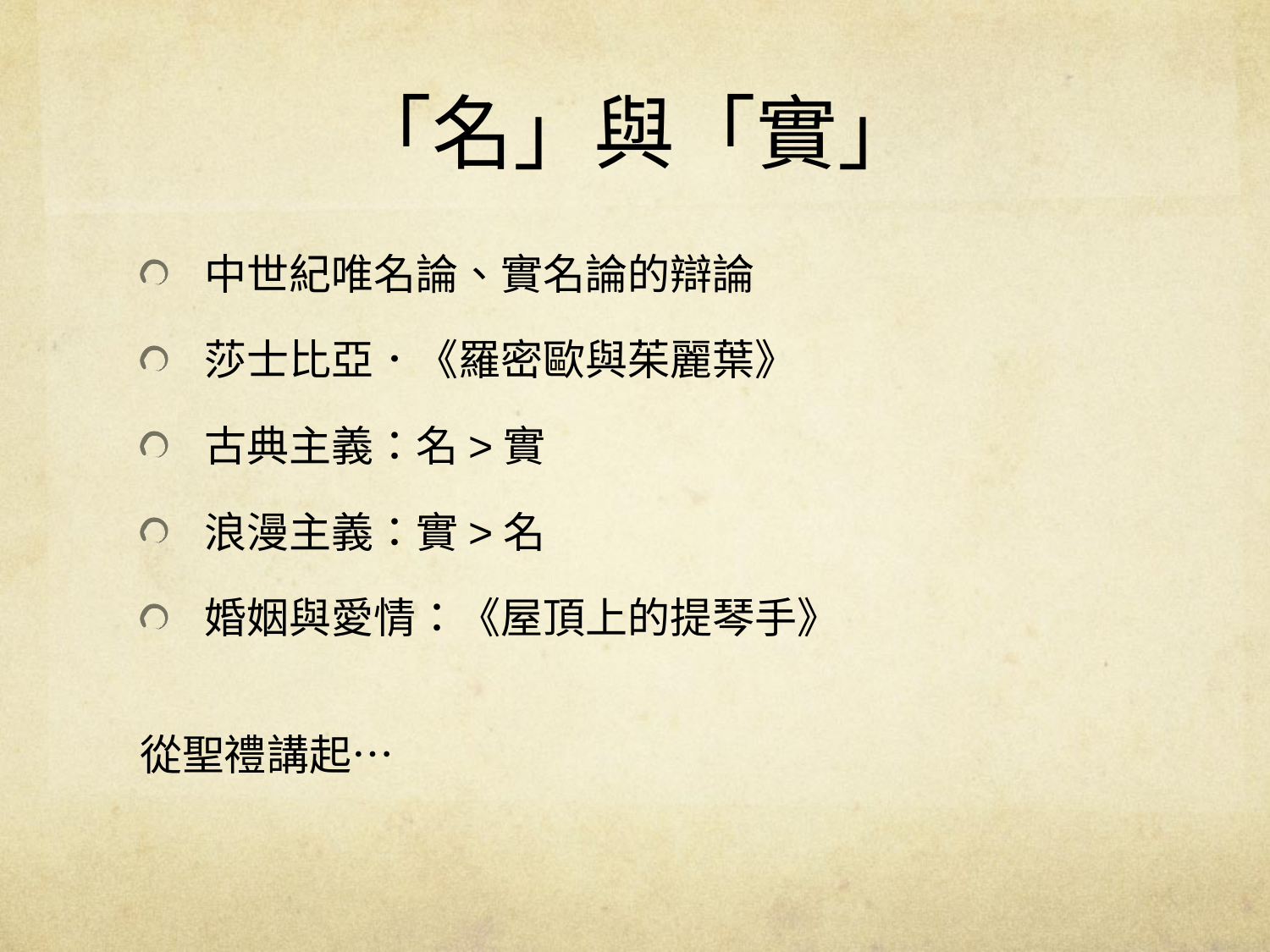

# 「名」與「實」
中世紀唯名論、實名論的辯論
莎士比亞．《羅密歐與茱麗葉》
古典主義：名>實
浪漫主義：實>名
婚姻與愛情：《屋頂上的提琴手》
從聖禮講起…